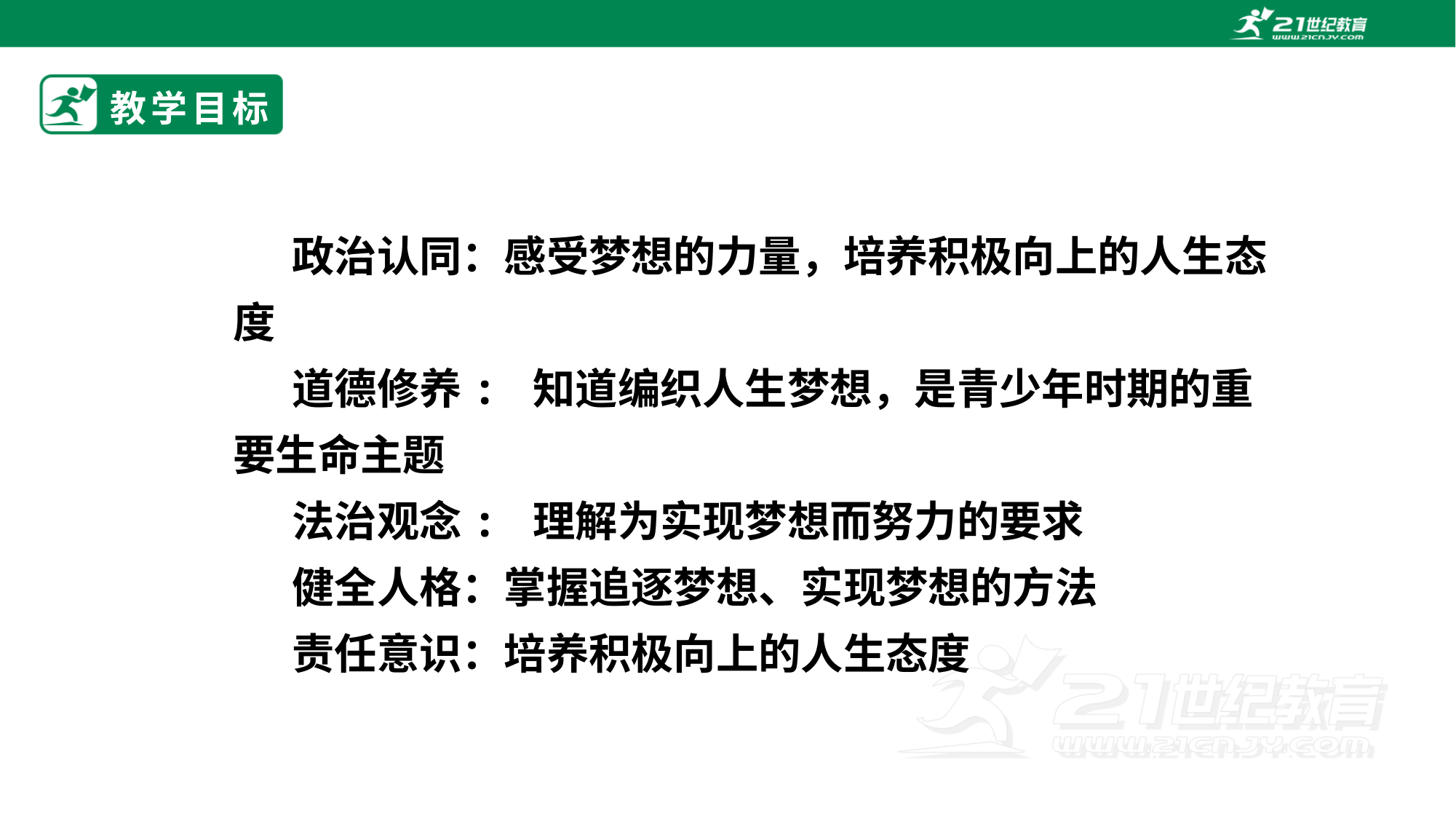

# 教学目标
政治认同：感受梦想的力量，培养积极向上的人生态度
道德修养: 知道编织人生梦想，是青少年时期的重要生命主题
法治观念: 理解为实现梦想而努力的要求
健全人格：掌握追逐梦想、实现梦想的方法
责任意识：培养积极向上的人生态度